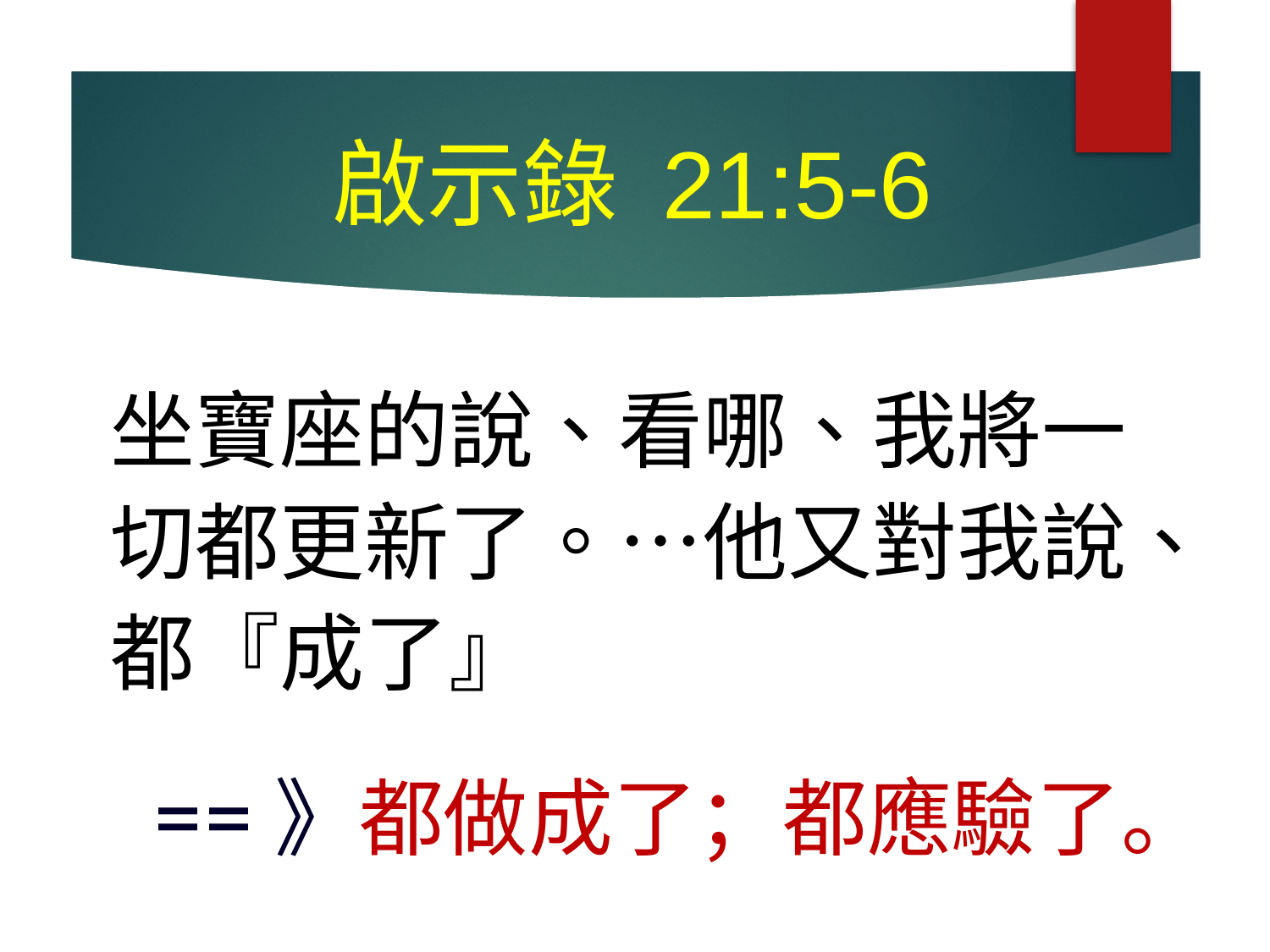

# 啟示錄 21:5-6
坐寶座的說、看哪、我將一切都更新了。…他又對我說、都『成了』
==》都做成了；都應驗了。